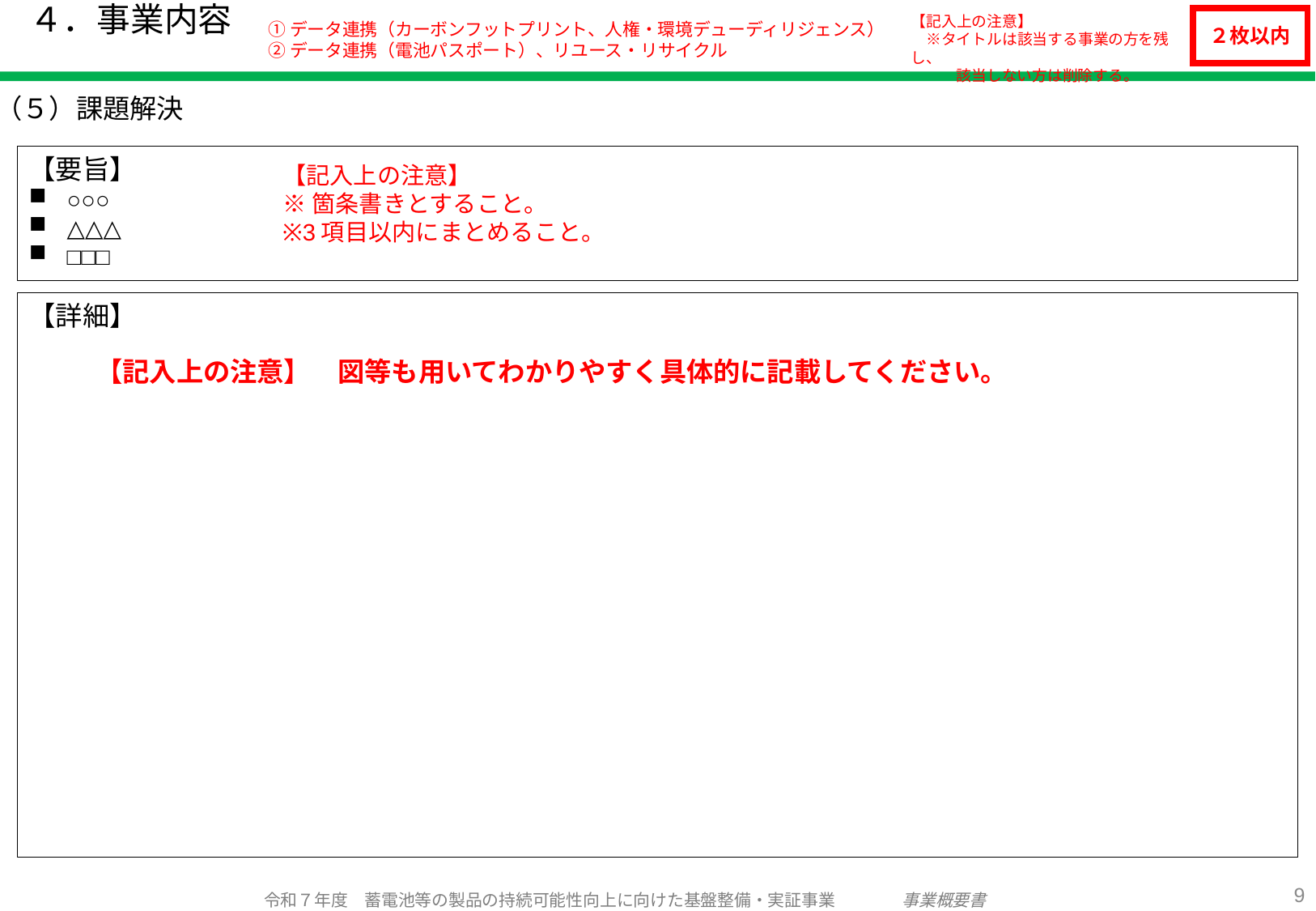

４．事業内容
【記入上の注意】
　※タイトルは該当する事業の方を残し、
　　　該当しない方は削除する。
①データ連携（カーボンフットプリント、人権・環境デューディリジェンス）
②データ連携（電池パスポート）、リユース・リサイクル
２枚以内
（５）課題解決
【要旨】
○○○
△△△
□□□
【記入上の注意】
※箇条書きとすること。
※3項目以内にまとめること。
【詳細】
【記入上の注意】　図等も用いてわかりやすく具体的に記載してください。

9